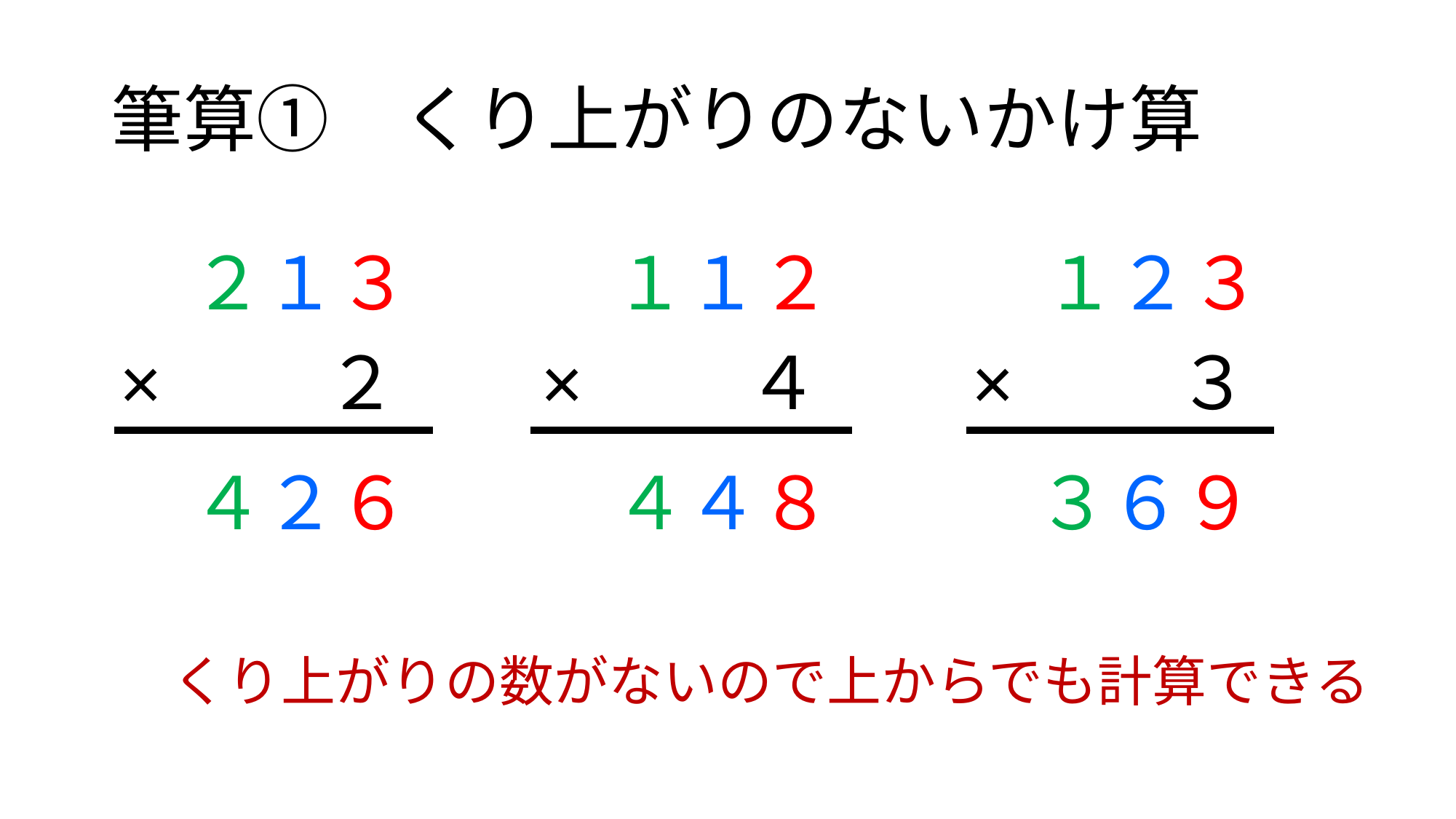

# 筆算①　くり上がりのないかけ算
２１３
１１２
１２３
×　　２
×　　４
×　　３
４２６
４４８
３６９
くり上がりの数がないので上からでも計算できる